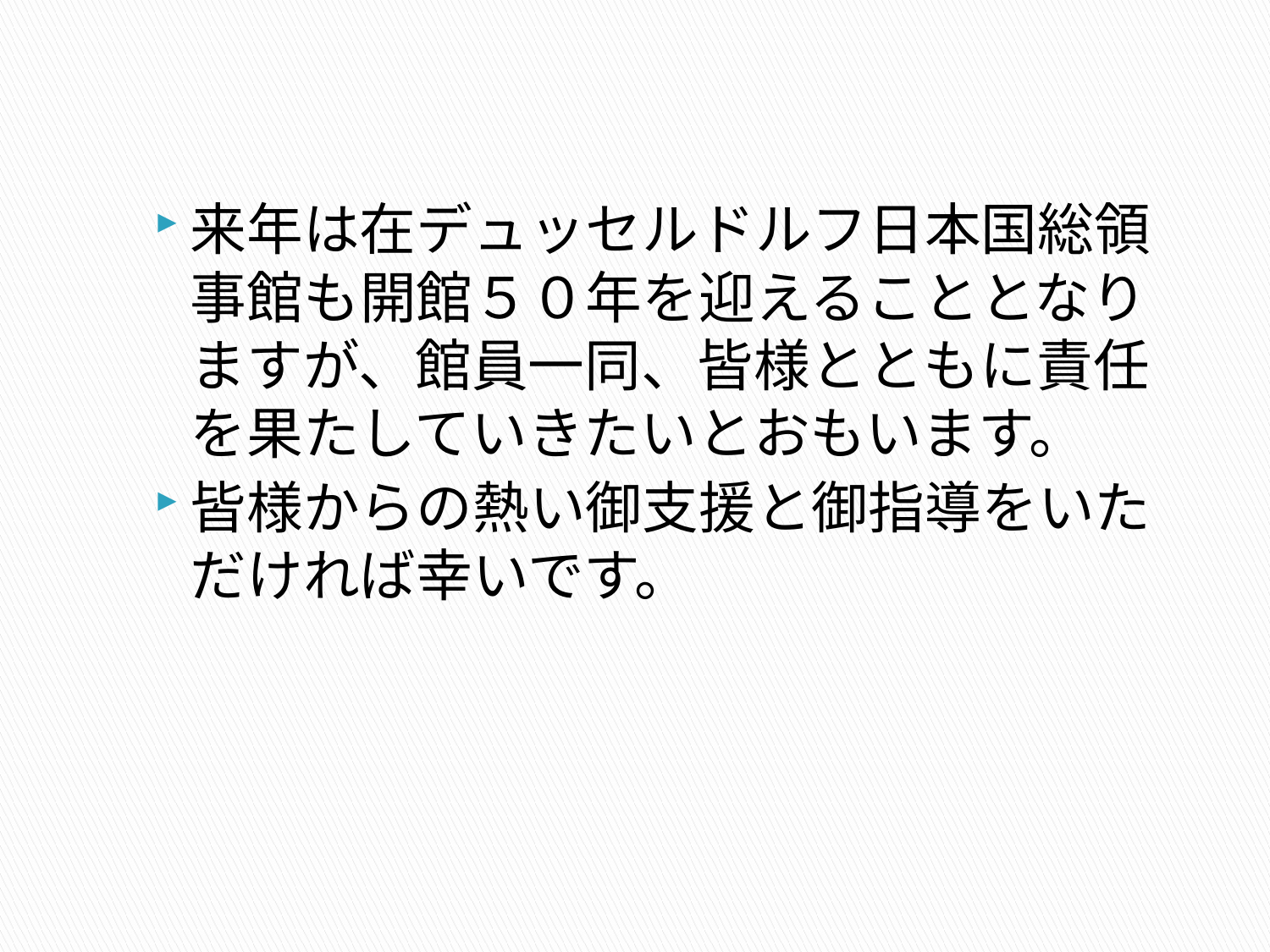

来年は在デュッセルドルフ日本国総領事館も開館５０年を迎えることとなりますが、館員一同、皆様とともに責任を果たしていきたいとおもいます。
皆様からの熱い御支援と御指導をいただければ幸いです。

#